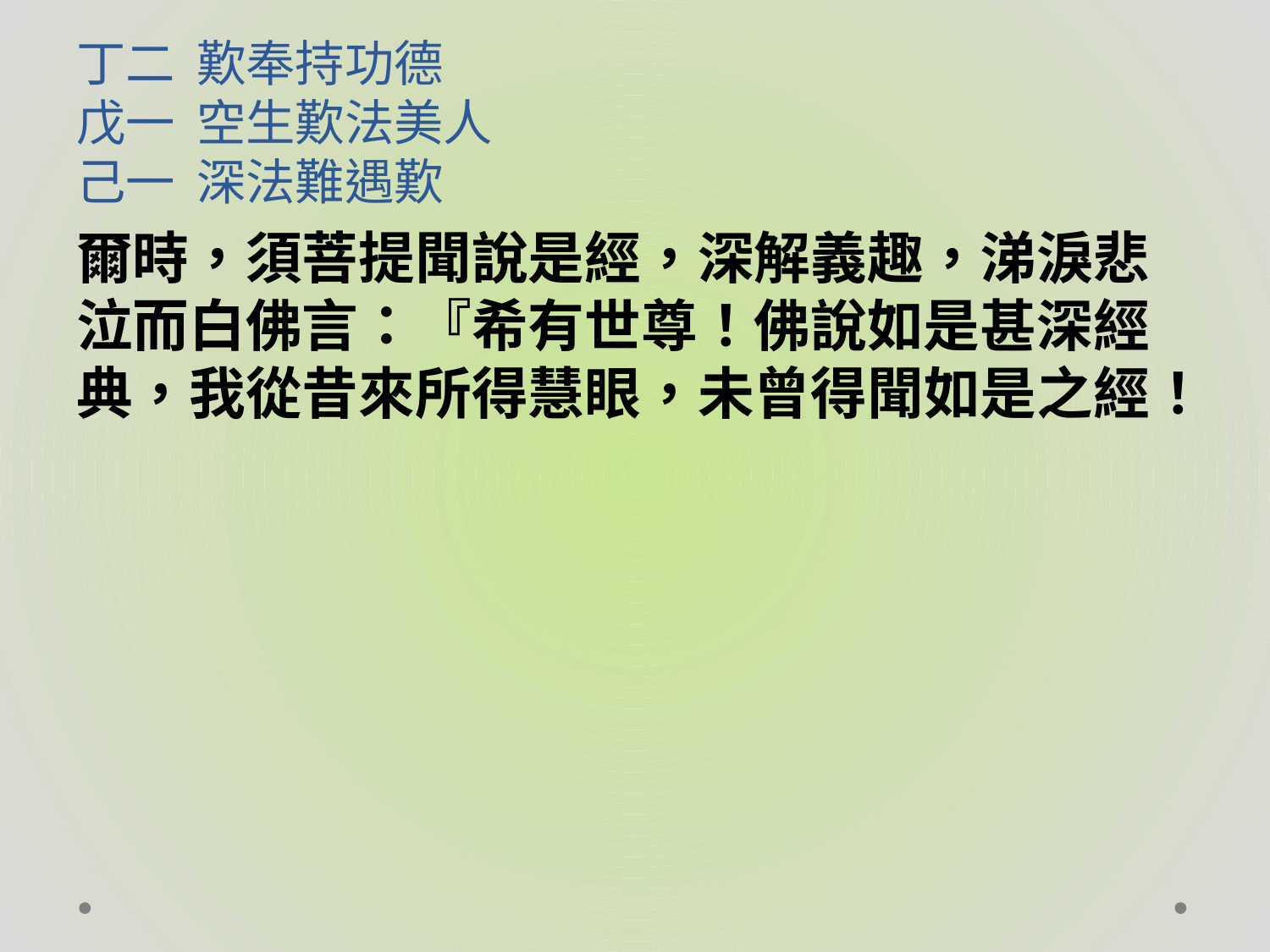

# 丁二  歎奉持功德 戊一  空生歎法美人 己一  深法難遇歎
爾時，須菩提聞說是經，深解義趣，涕淚悲泣而白佛言：『希有世尊！佛說如是甚深經典，我從昔來所得慧眼，未曾得聞如是之經！